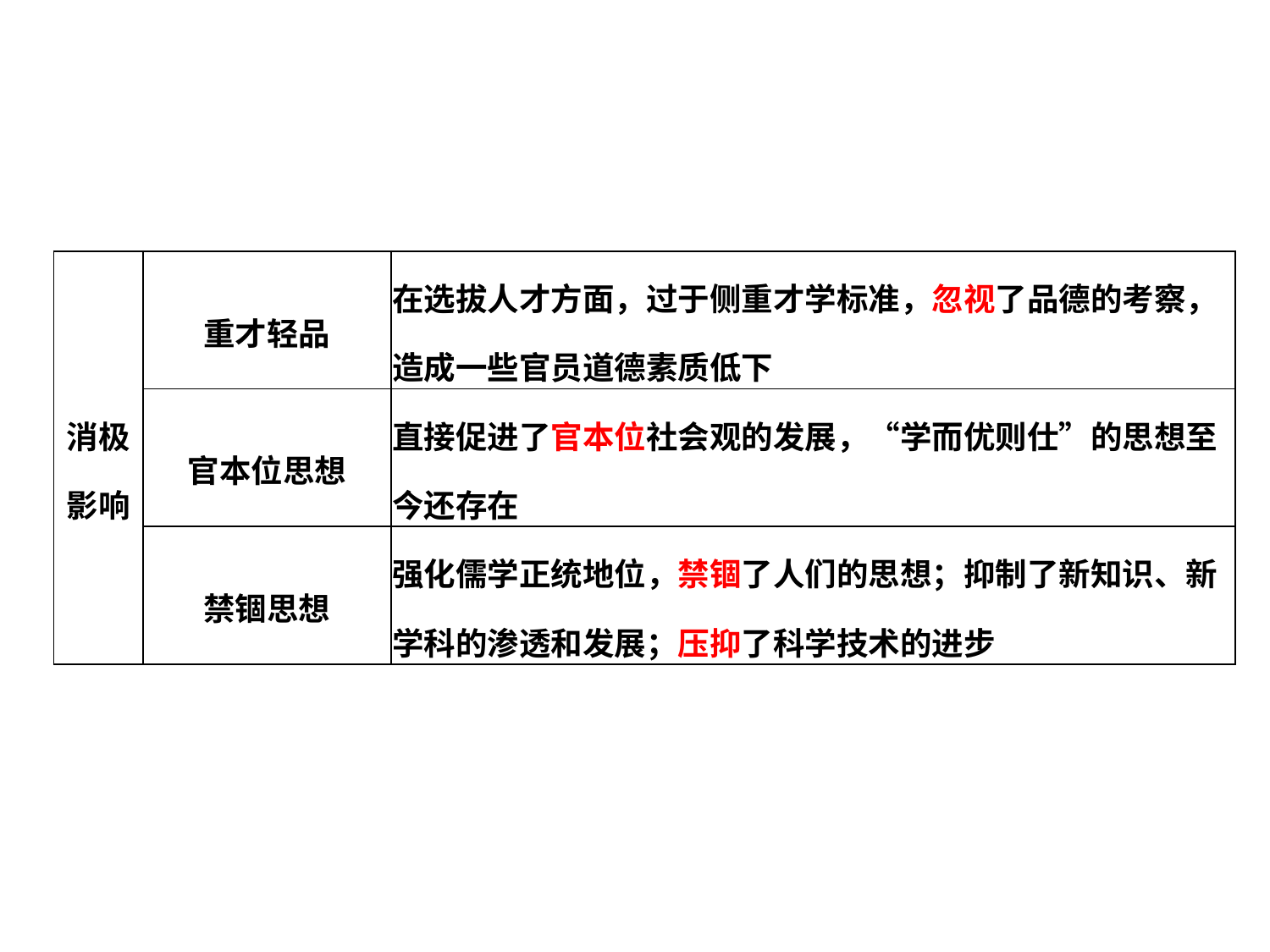

| 消极 影响 | 重才轻品 | 在选拔人才方面，过于侧重才学标准，忽视了品德的考察，造成一些官员道德素质低下 |
| --- | --- | --- |
|  | 官本位思想 | 直接促进了官本位社会观的发展，“学而优则仕”的思想至今还存在 |
|  | 禁锢思想 | 强化儒学正统地位，禁锢了人们的思想；抑制了新知识、新学科的渗透和发展；压抑了科学技术的进步 |